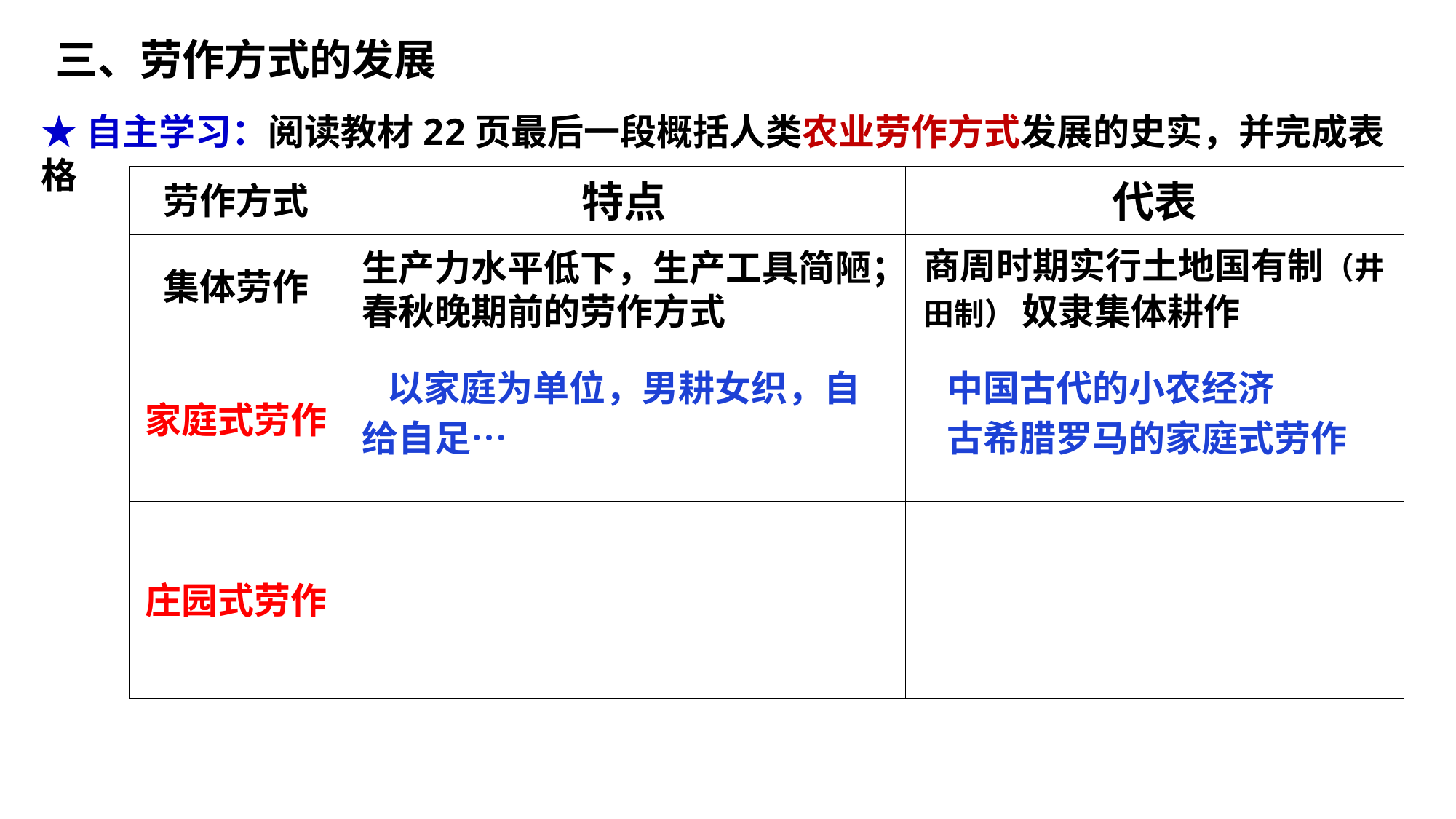

三、劳作方式的发展
★自主学习：阅读教材22页最后一段概括人类农业劳作方式发展的史实，并完成表格
| 劳作方式 | 特点 | 代表 |
| --- | --- | --- |
| 集体劳作 |  |  |
| 家庭式劳作 |  |  |
| 庄园式劳作 |  |  |
商周时期实行土地国有制（井田制） 奴隶集体耕作
生产力水平低下，生产工具简陋；
春秋晚期前的劳作方式
  以家庭为单位，男耕女织，自给自足…
中国古代的小农经济
古希腊罗马的家庭式劳作